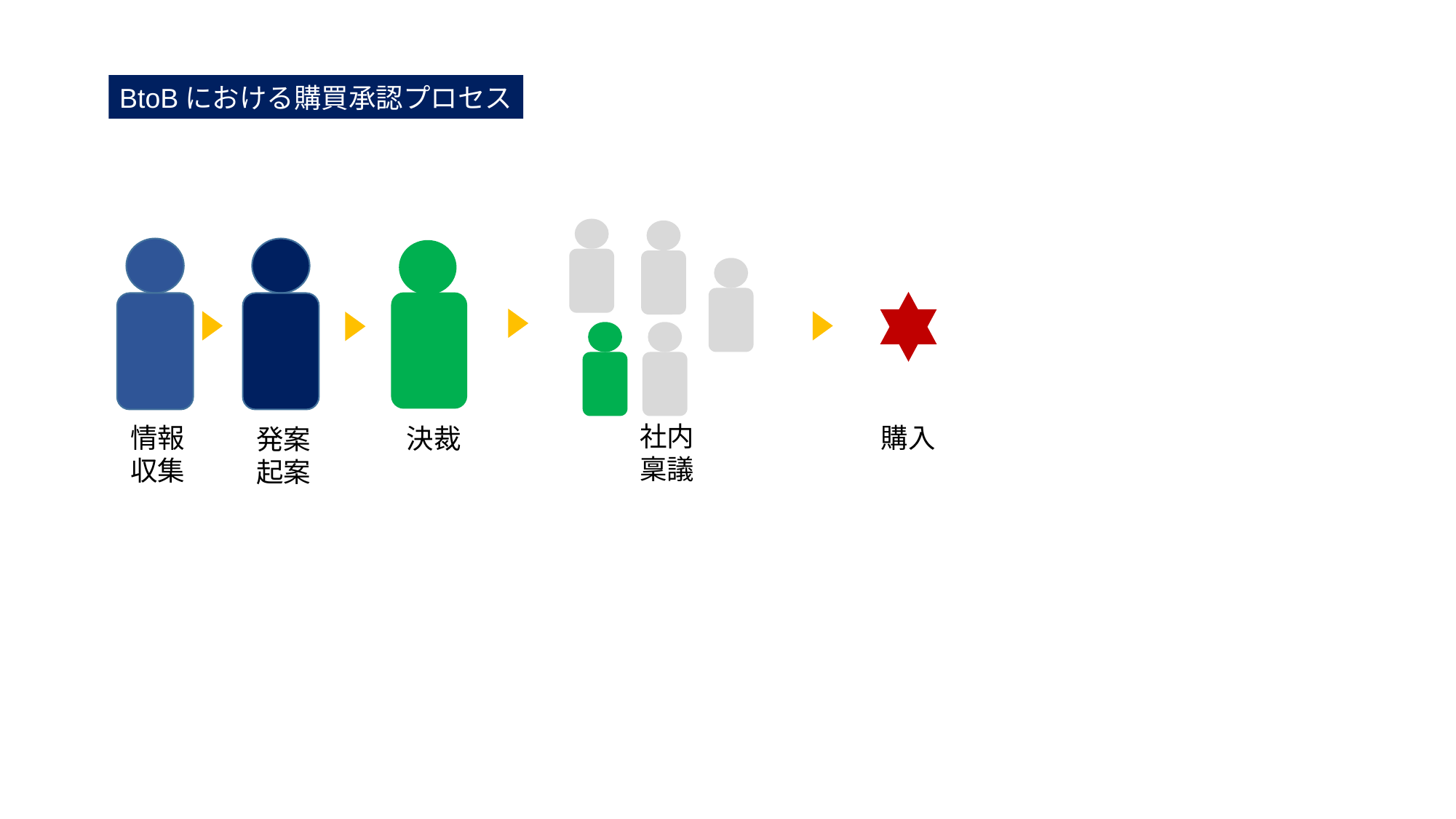

BtoBにおける購買承認プロセス

社内
稟議
情報
収集
購入
決裁
発案
起案